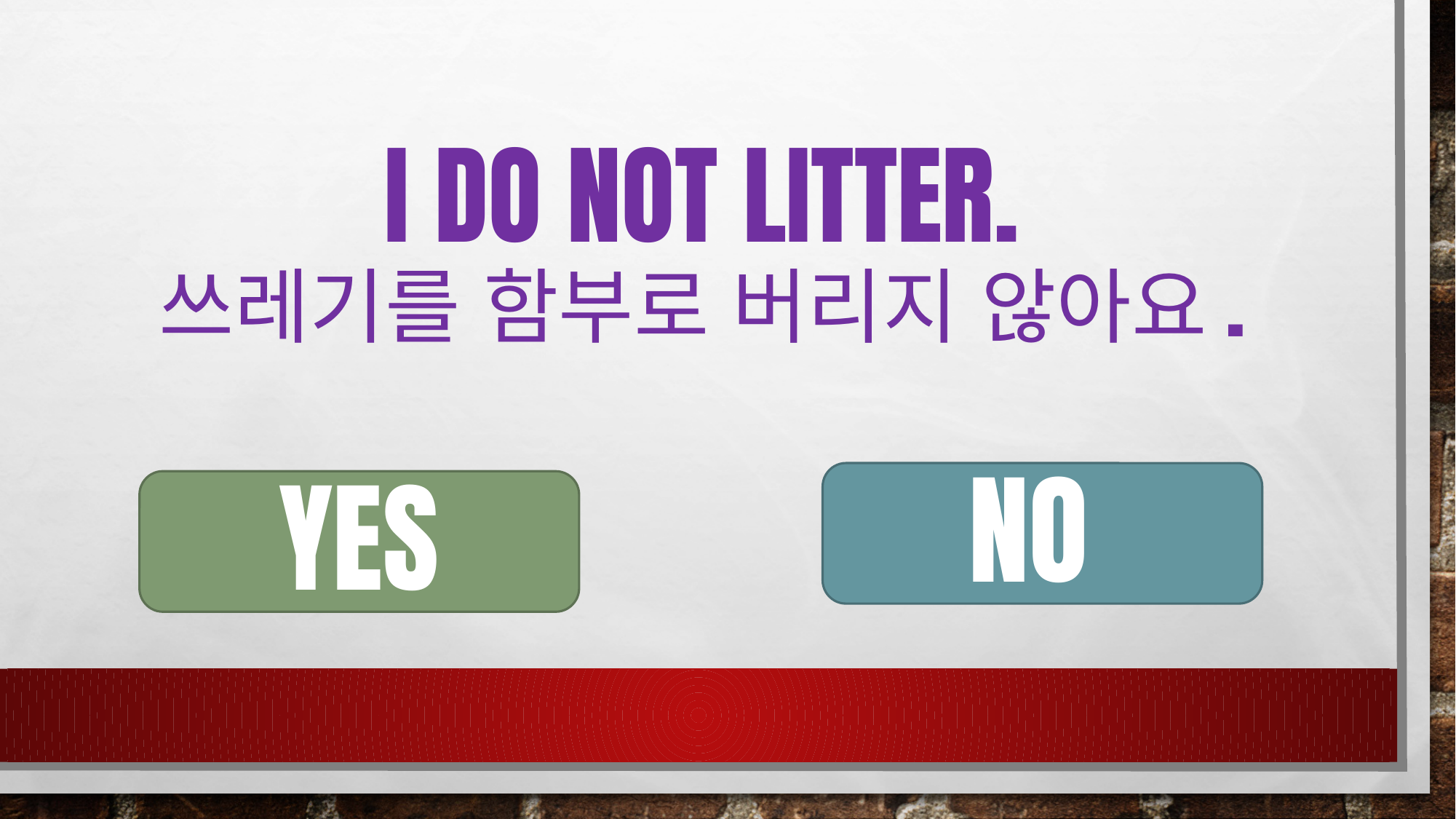

# I do not litter. 쓰레기를 함부로 버리지 않아요.
NO
YES